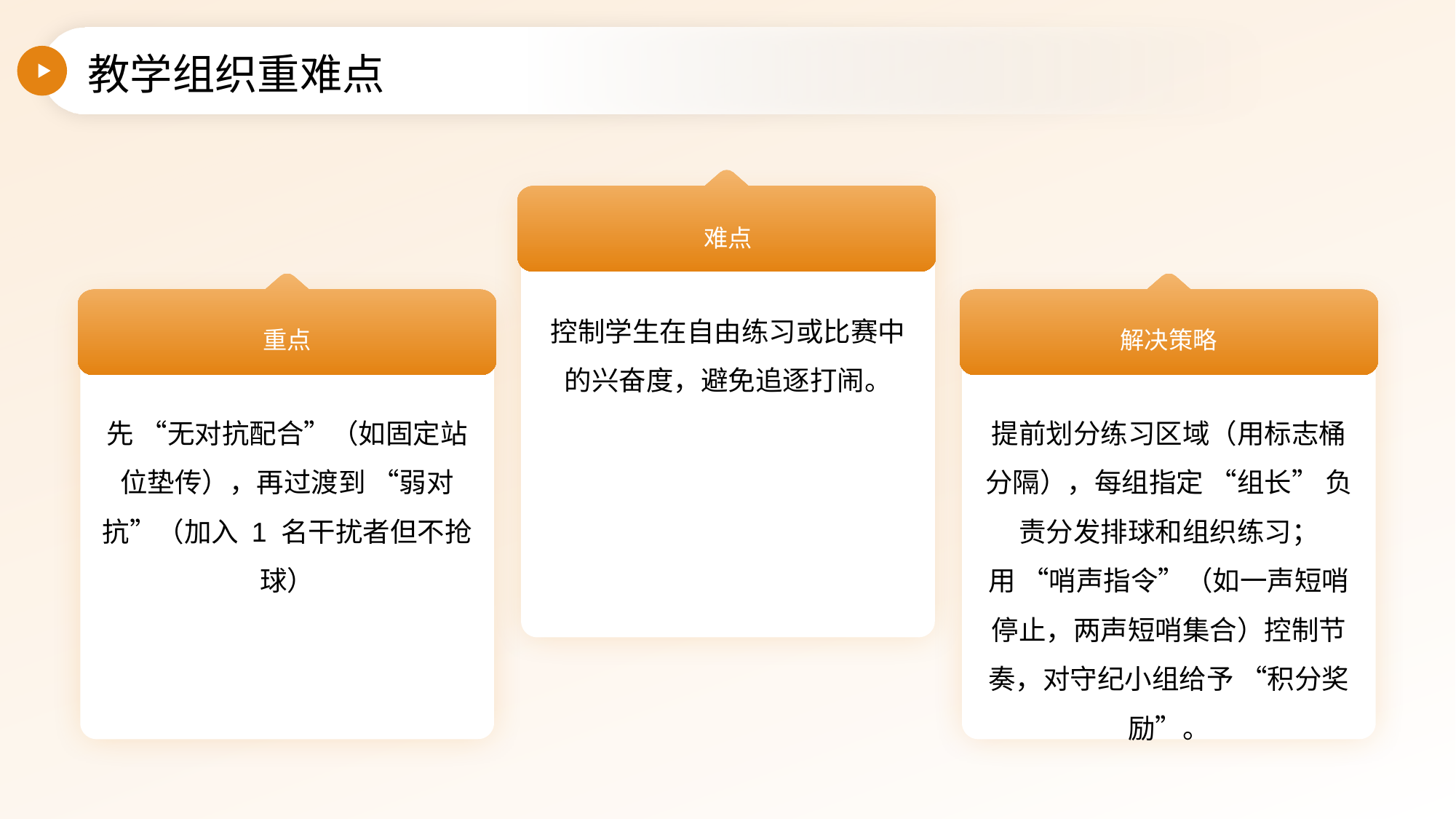

教学组织重难点

难点

控制学生在自由练习或比赛中的兴奋度，避免追逐打闹。

重点
解决策略
先 “无对抗配合”（如固定站位垫传），再过渡到 “弱对抗”（加入 1 名干扰者但不抢球）
提前划分练习区域（用标志桶分隔），每组指定 “组长” 负责分发排球和组织练习；
用 “哨声指令”（如一声短哨停止，两声短哨集合）控制节奏，对守纪小组给予 “积分奖励”。